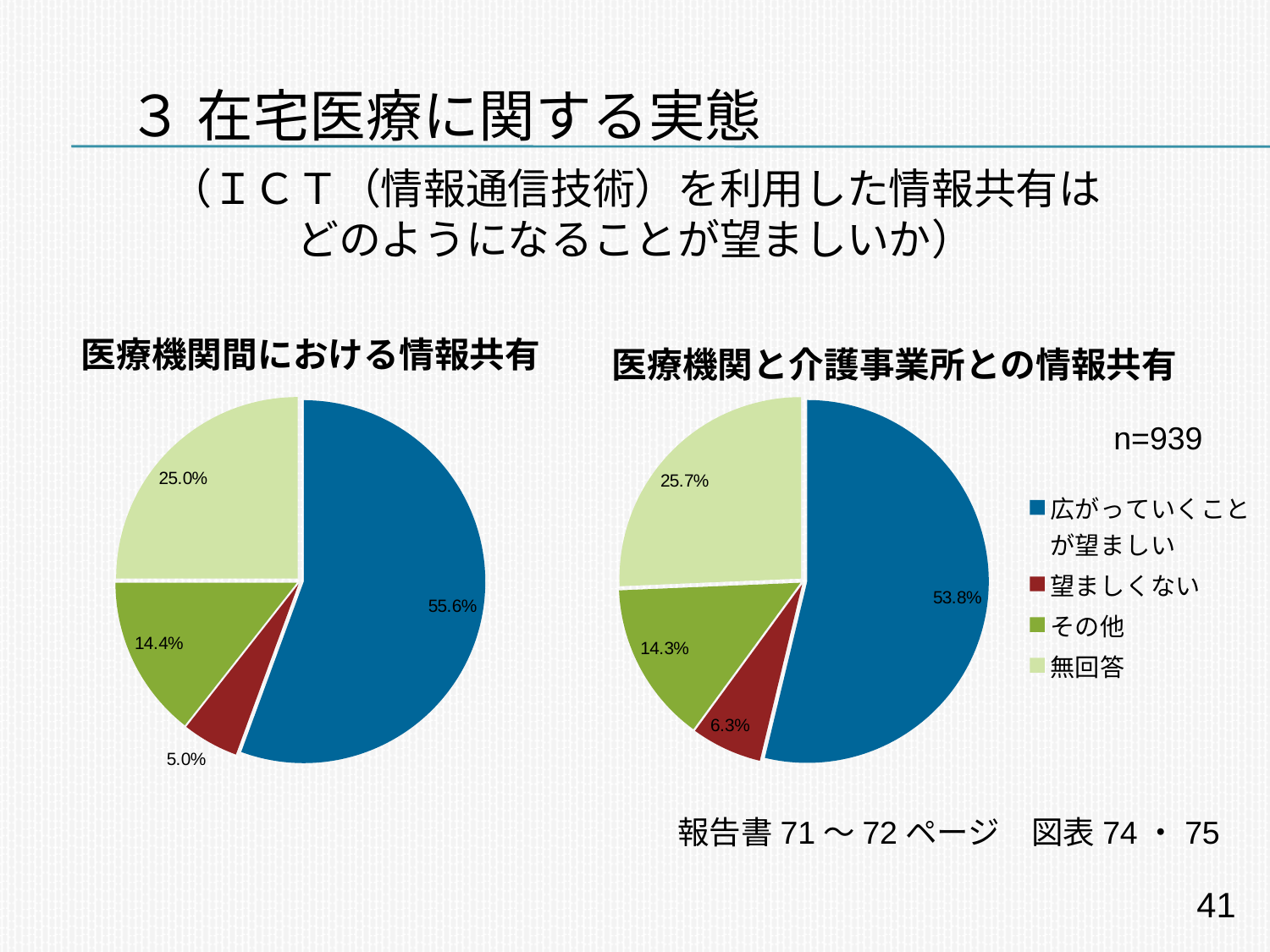

# ３ 在宅医療に関する実態
（ＩＣＴ（情報通信技術）を利用した情報共有は
どのようになることが望ましいか）
医療機関間における情報共有
医療機関と介護事業所との情報共有

### Chart

| Category | 全体 |
|---|---|
| 広がっていくことが望ましい | 0.556 |
| 望ましくない | 0.05 |
| その他 | 0.14400000000000004 |
| 無回答 | 0.25 |

### Chart

| Category | 全体 |
|---|---|
| 広がっていくことが望ましい | 0.5379999999999999 |
| 望ましくない | 0.063 |
| その他 | 0.14300000000000004 |
| 無回答 | 0.257 |
n=939
報告書71～72ページ　図表74・75
41